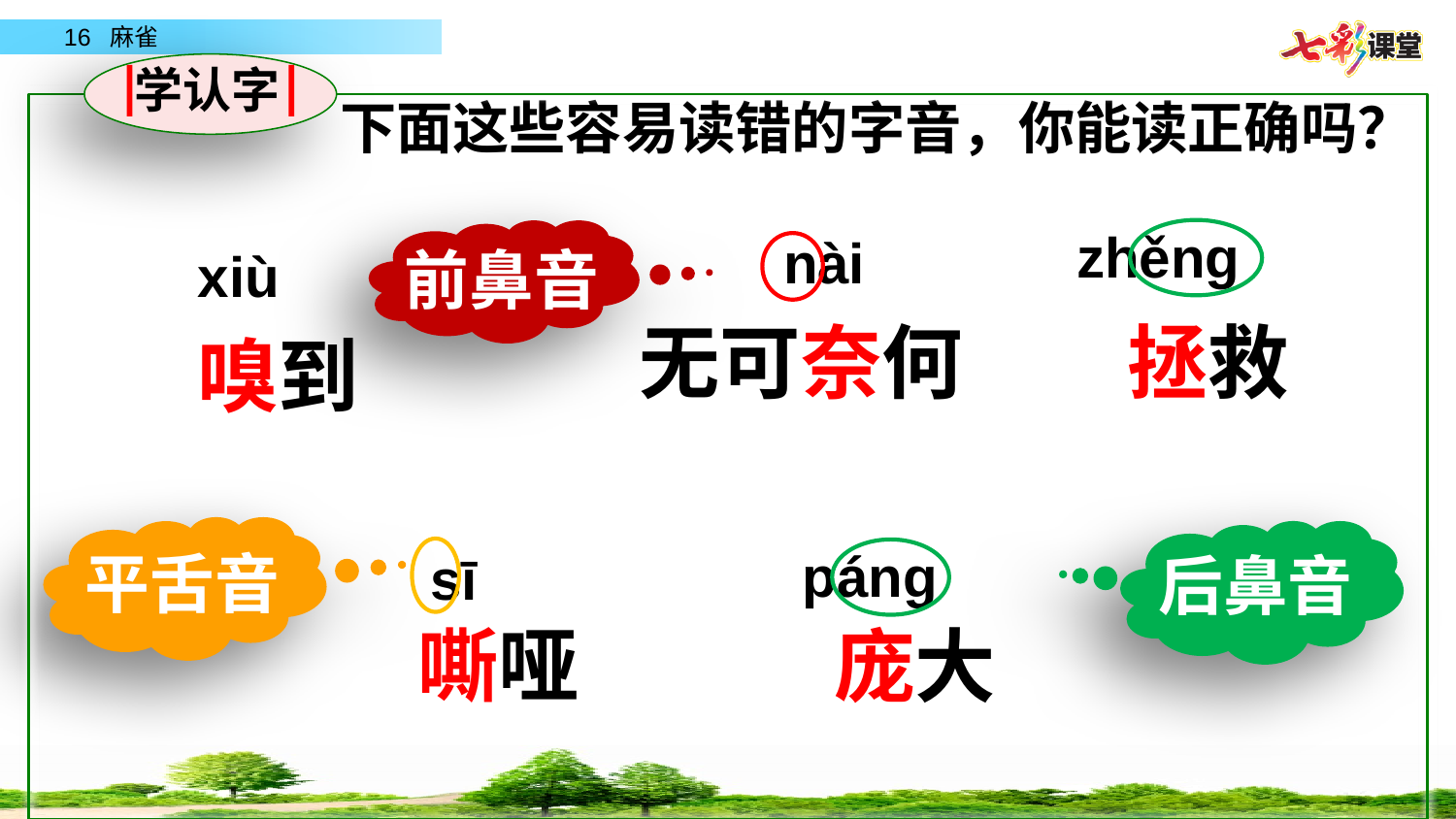

学认字

下面这些容易读错的字音，你能读正确吗？

zhěng

前鼻音

nài

xiù
拯救
无可奈何
嗅到

平舌音

后鼻音
páng

sī

嘶哑
庞大